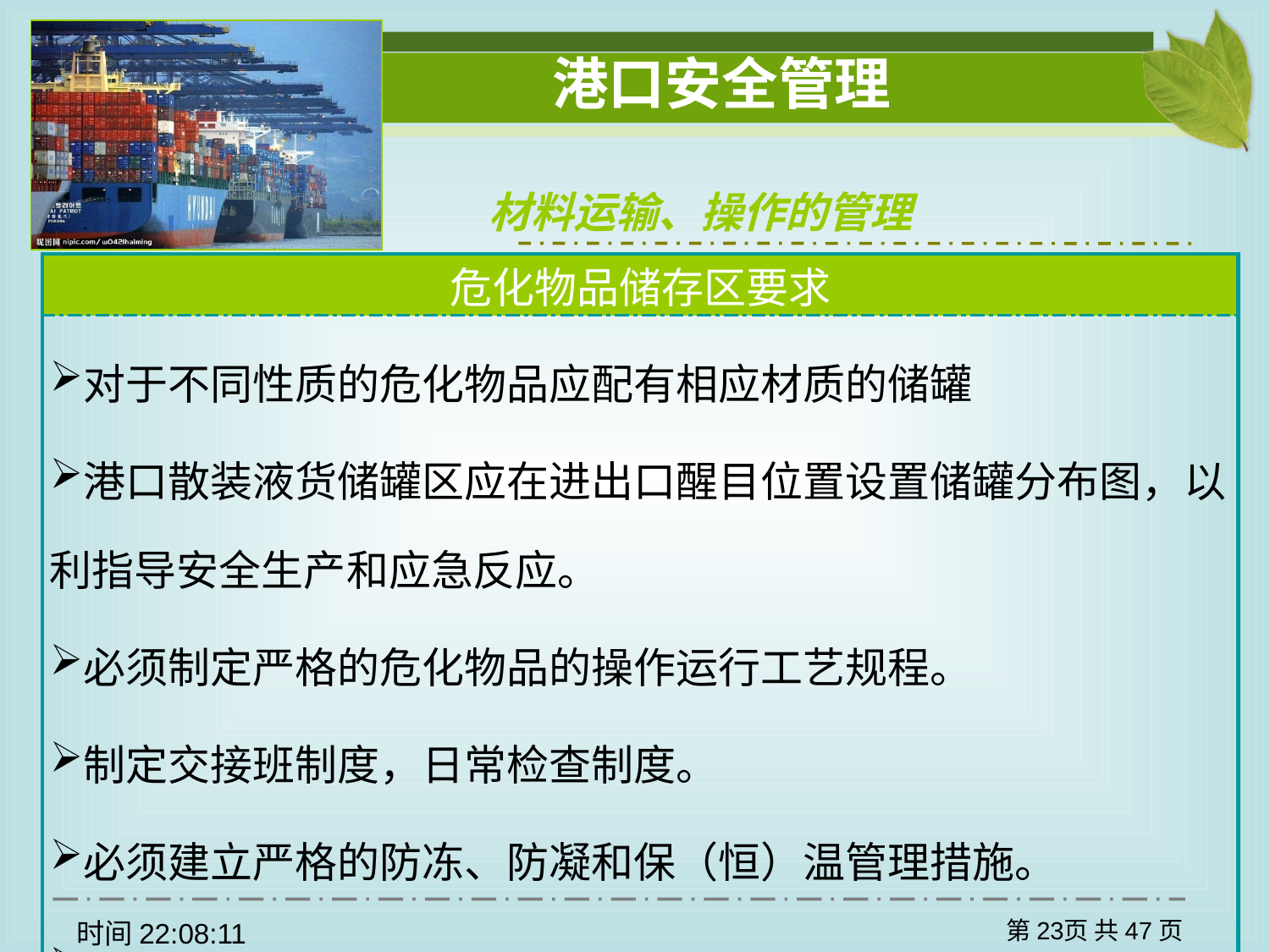

材料运输、操作的管理
| 危化物品储存区要求 |
| --- |
| 对于不同性质的危化物品应配有相应材质的储罐 港口散装液货储罐区应在进出口醒目位置设置储罐分布图，以利指导安全生产和应急反应。 必须制定严格的危化物品的操作运行工艺规程。 制定交接班制度，日常检查制度。 必须建立严格的防冻、防凝和保（恒）温管理措施。 必须有完善的计量手段和建立严格的计量管理制度。 |
第23页 共47页
时间22:08:11